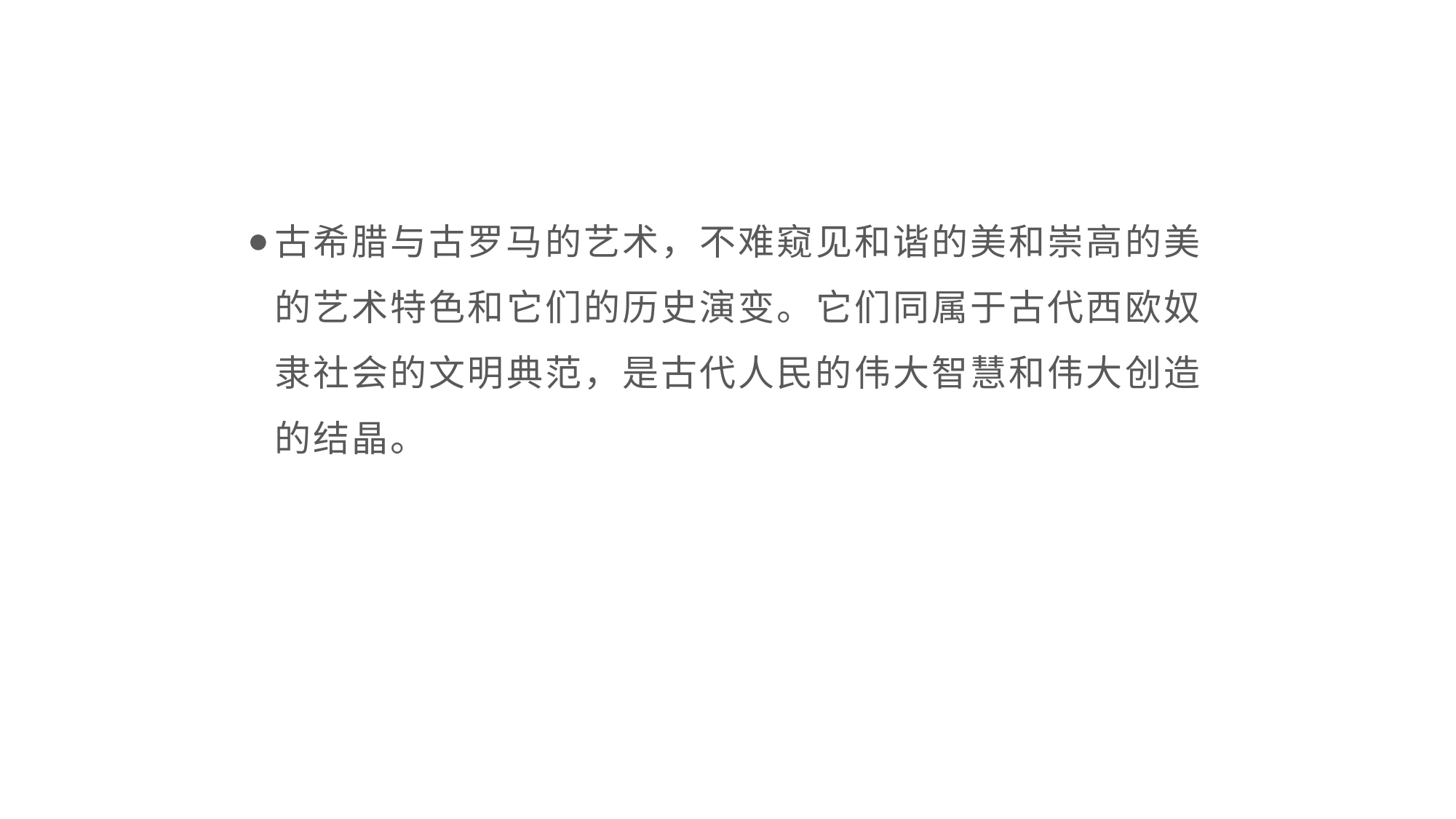

古希腊与古罗马的艺术，不难窥见和谐的美和崇高的美的艺术特色和它们的历史演变。它们同属于古代西欧奴隶社会的文明典范，是古代人民的伟大智慧和伟大创造的结晶。